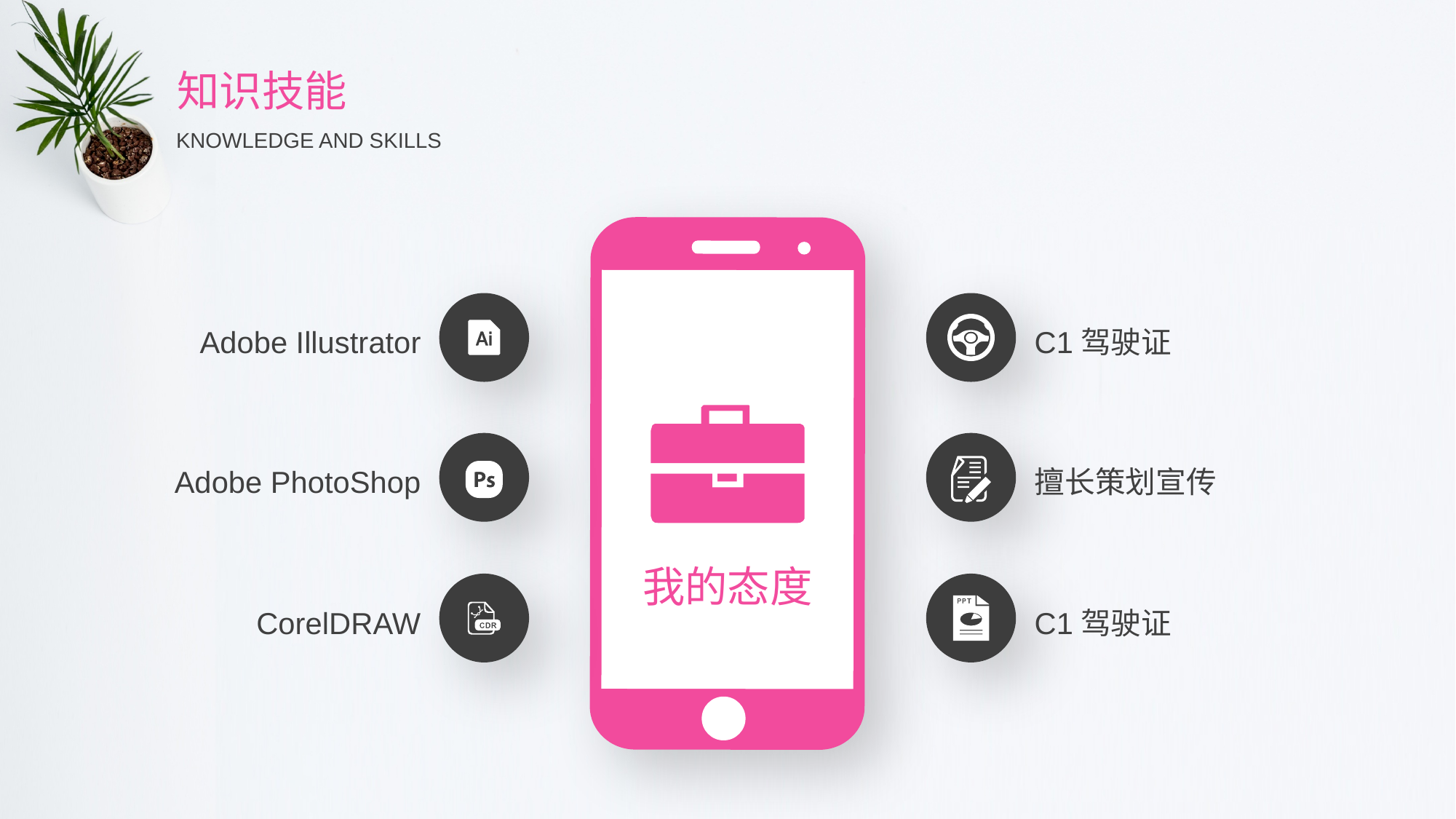

知识技能
KNOWLEDGE AND SKILLS

Adobe Illustrator
C1驾驶证

Adobe PhotoShop
擅长策划宣传

我的态度

CorelDRAW
C1驾驶证